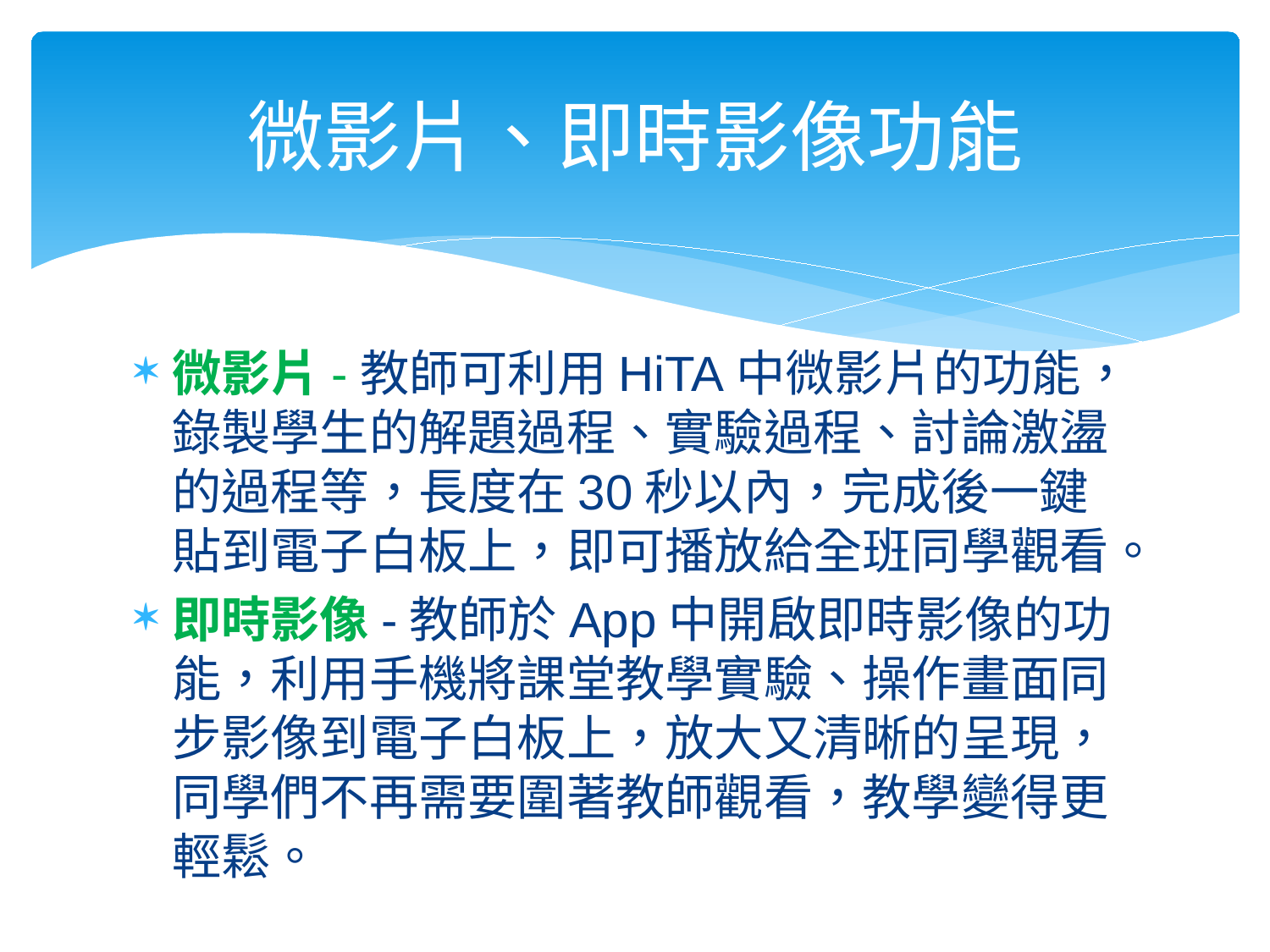

# 微影片、即時影像功能
微影片-教師可利用HiTA中微影片的功能，錄製學生的解題過程、實驗過程、討論激盪的過程等，長度在30秒以內，完成後一鍵貼到電子白板上，即可播放給全班同學觀看。
即時影像-教師於App中開啟即時影像的功能，利用手機將課堂教學實驗、操作畫面同步影像到電子白板上，放大又清晰的呈現，同學們不再需要圍著教師觀看，教學變得更輕鬆。